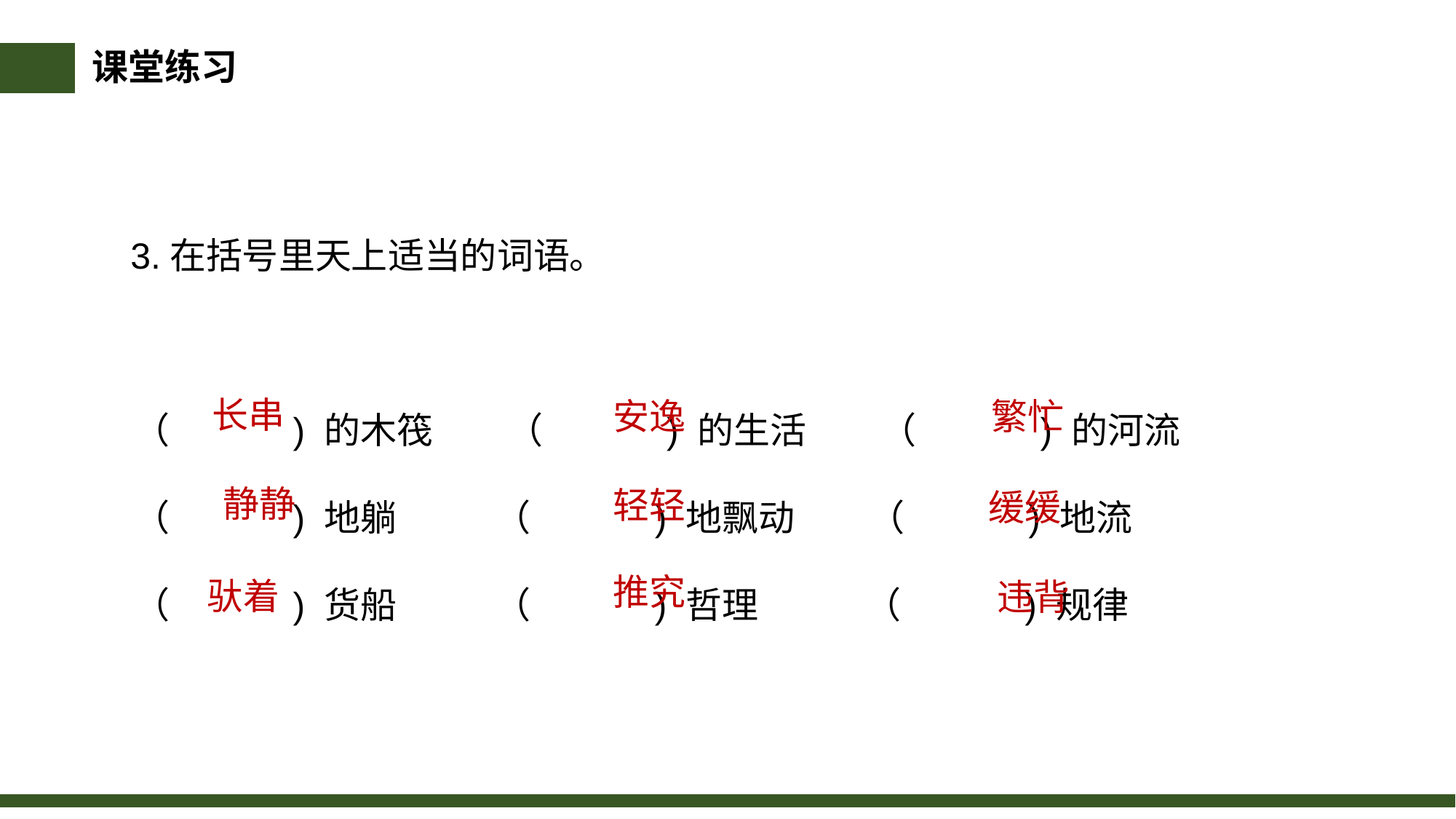

课堂练习
   3.在括号里天上适当的词语。

   （              ) 的木筏         （              ) 的生活         （              ) 的河流
   （              ) 地躺            （              ) 地飘动         （              ) 地流
   （              ) 货船            （              ) 哲理             （              ) 规律
长串
安逸
繁忙
静静
轻轻
缓缓
推究
驮着
违背